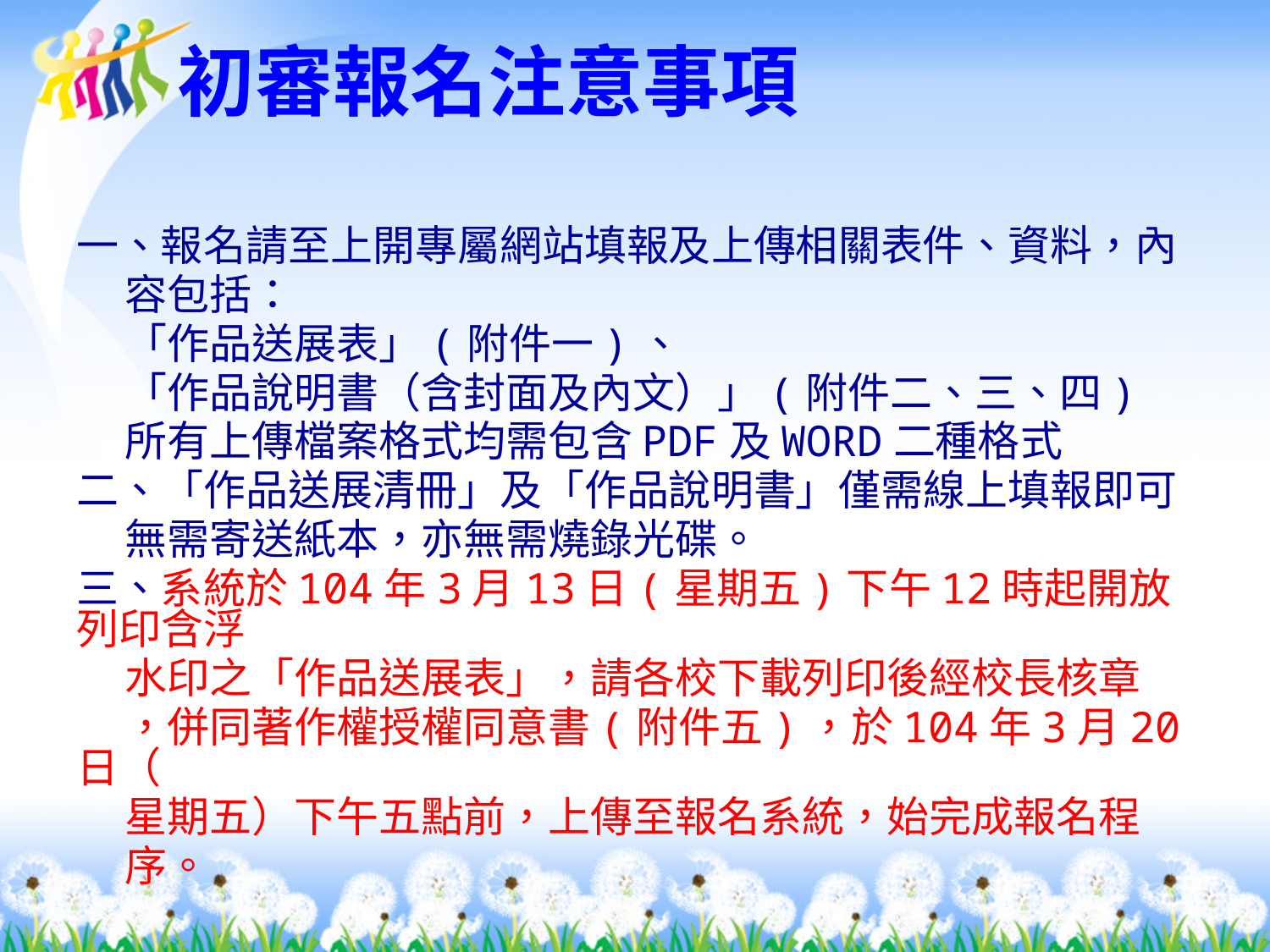

一、報名請至上開專屬網站填報及上傳相關表件、資料，內
    容包括：
    「作品送展表」(附件一)、
    「作品說明書（含封面及內文）」(附件二、三、四)
    所有上傳檔案格式均需包含PDF及WORD二種格式
二、「作品送展清冊」及「作品說明書」僅需線上填報即可
    無需寄送紙本，亦無需燒錄光碟。
三、系統於104年3月13日(星期五)下午12時起開放列印含浮
    水印之「作品送展表」，請各校下載列印後經校長核章
    ，併同著作權授權同意書(附件五)，於104年3月20日（
    星期五）下午五點前，上傳至報名系統，始完成報名程
    序。
初審報名注意事項